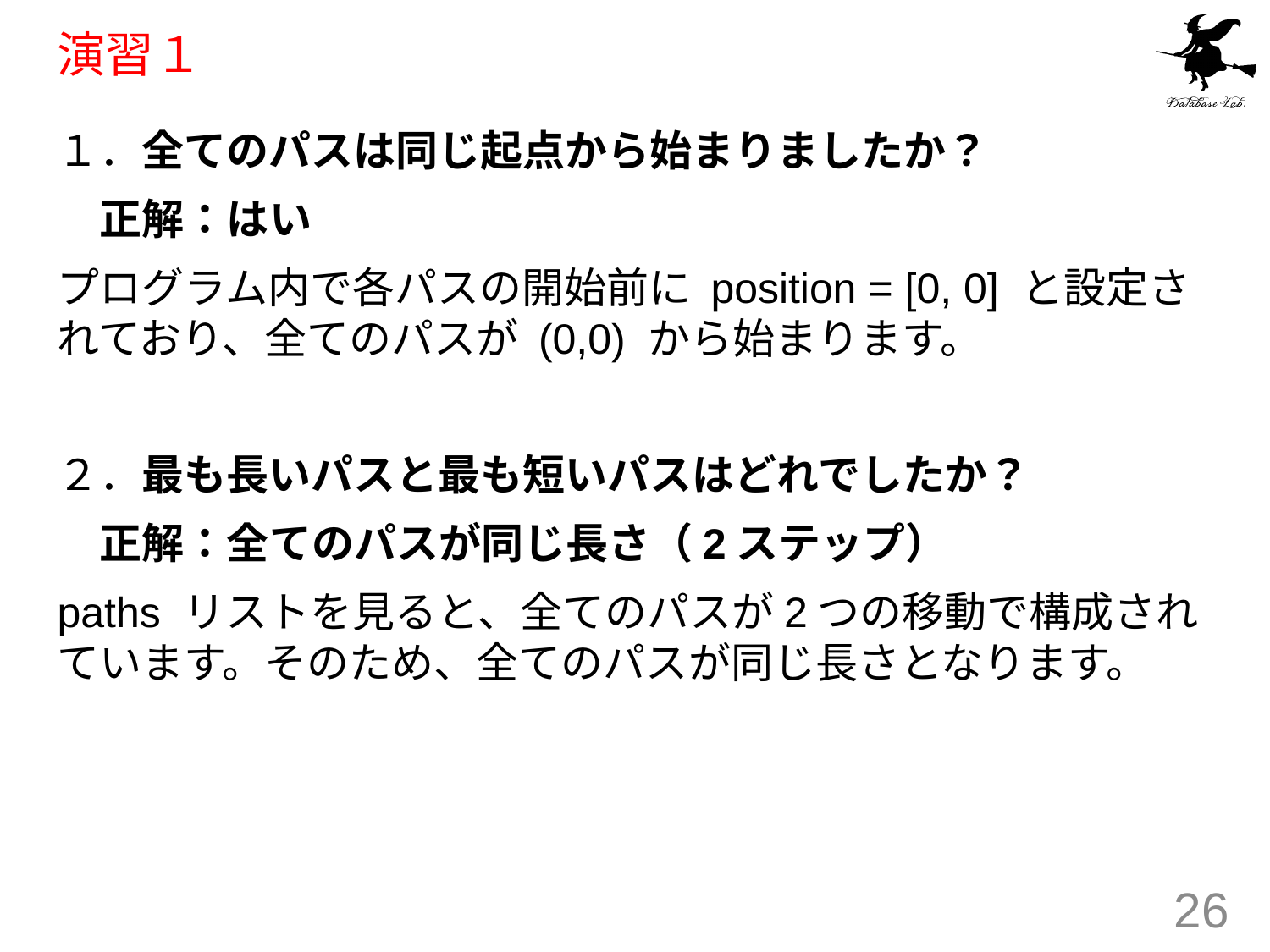

# 演習１
１．全てのパスは同じ起点から始まりましたか？
　正解：はい
プログラム内で各パスの開始前に position = [0, 0] と設定されており、全てのパスが (0,0) から始まります。

２．最も長いパスと最も短いパスはどれでしたか？
　正解：全てのパスが同じ長さ（2ステップ）
paths リストを見ると、全てのパスが2つの移動で構成されています。そのため、全てのパスが同じ長さとなります。
26